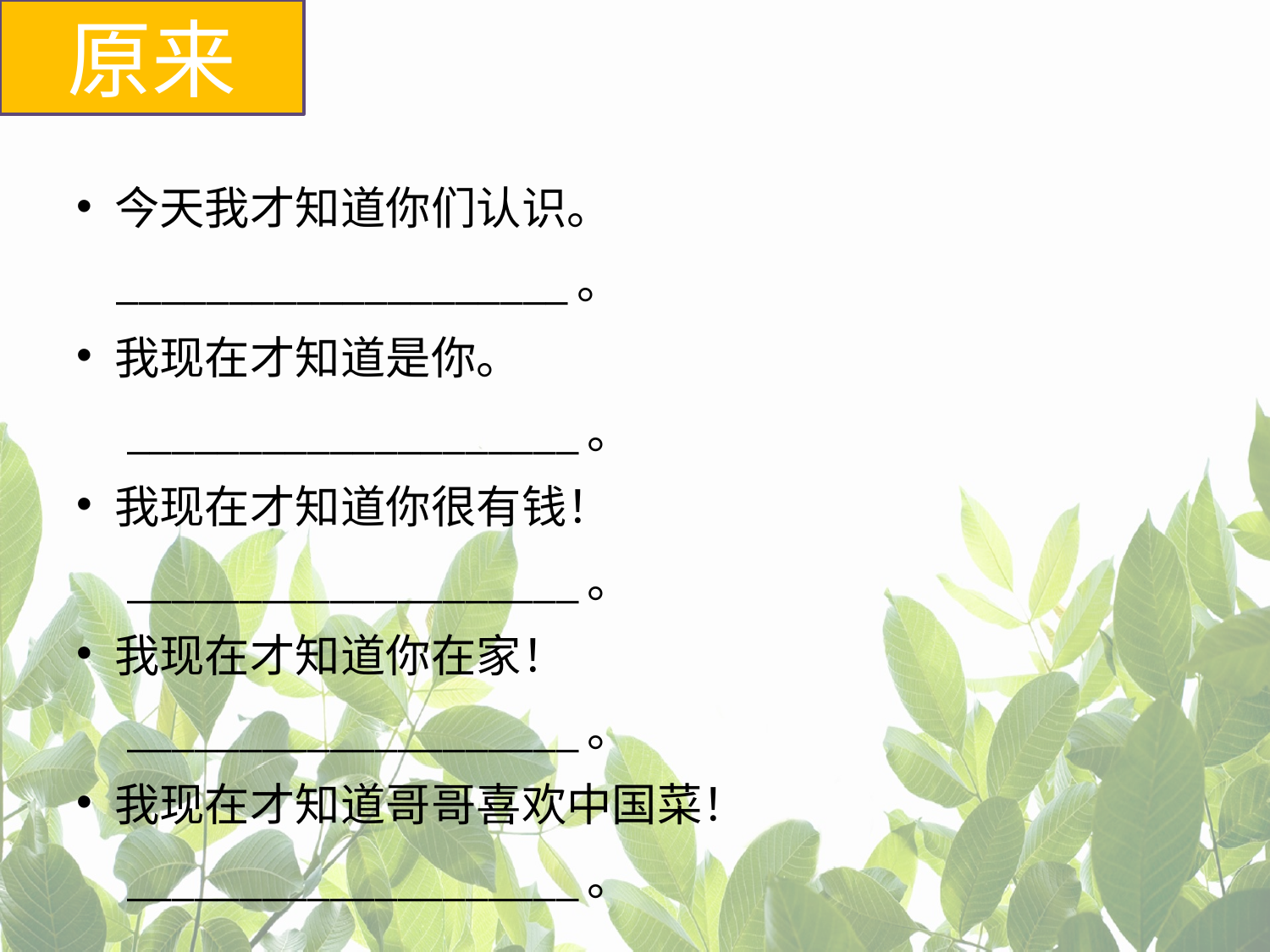

原来
今天我才知道你们认识。
    ____________________。
我现在才知道是你。
     ____________________。
我现在才知道你很有钱！
     ____________________。
我现在才知道你在家！
     ____________________。
我现在才知道哥哥喜欢中国菜！
     ____________________。